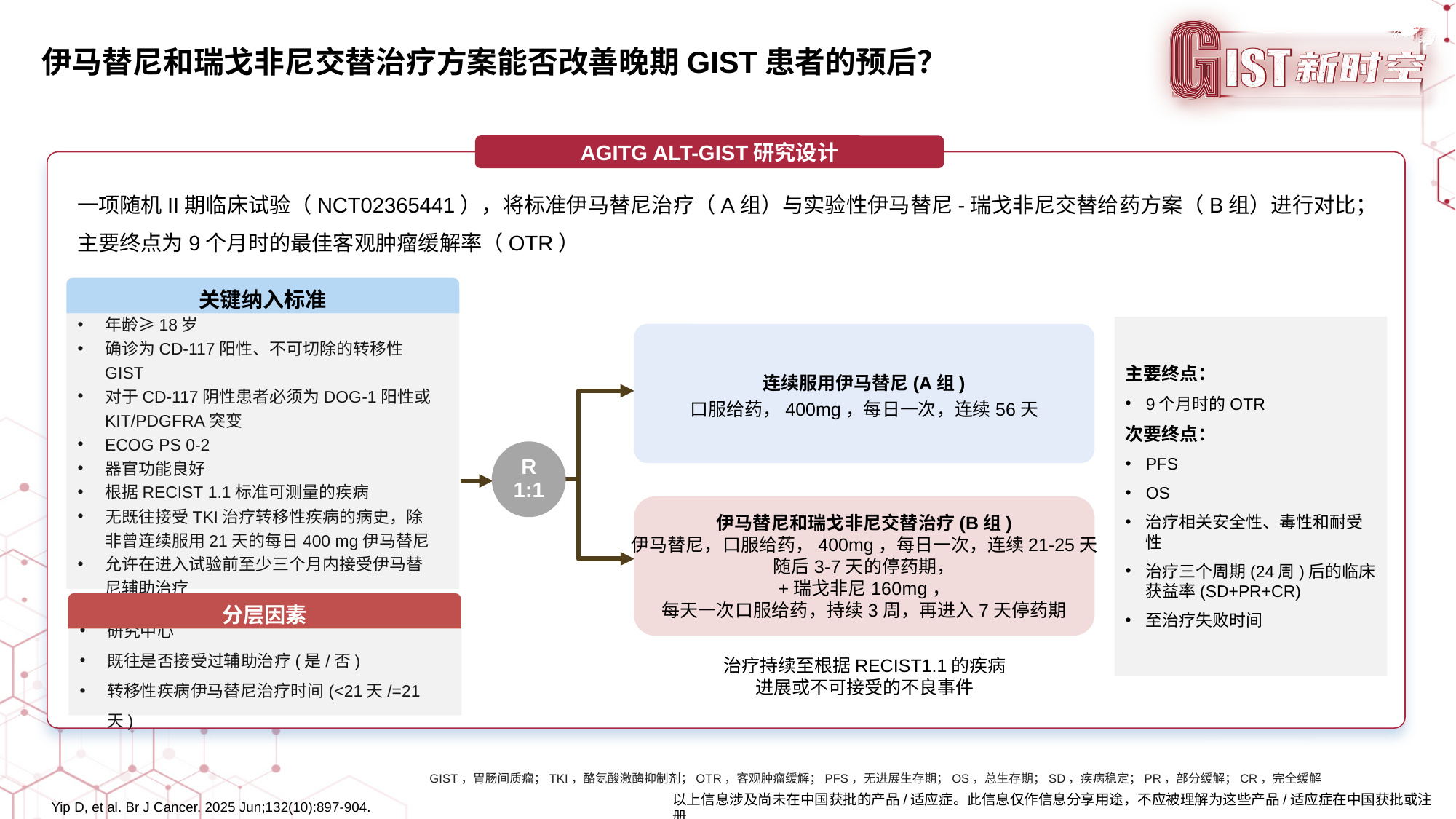

伊马替尼和瑞戈非尼交替治疗方案能否改善晚期GIST患者的预后？
AGITG ALT-GIST研究设计

一项随机II期临床试验（NCT02365441），将标准伊马替尼治疗（A组）与实验性伊马替尼-瑞戈非尼交替给药方案（B组）进行对比；
主要终点为9个月时的最佳客观肿瘤缓解率（OTR）
关键纳入标准
年龄≥18岁
确诊为CD-117阳性、不可切除的转移性GIST
对于CD-117阴性患者必须为DOG-1阳性或KIT/PDGFRA突变
ECOG PS 0-2
器官功能良好
根据RECIST 1.1标准可测量的疾病
无既往接受TKI治疗转移性疾病的病史，除非曾连续服用21天的每日400 mg伊马替尼
允许在进入试验前至少三个月内接受伊马替尼辅助治疗
主要终点：
9个月时的OTR
次要终点：
PFS
OS
治疗相关安全性、毒性和耐受性
治疗三个周期(24周)后的临床获益率(SD+PR+CR)
至治疗失败时间
连续服用伊马替尼(A组)
口服给药，400mg，每日一次，连续56天
R
1:1
伊马替尼和瑞戈非尼交替治疗(B组)
伊马替尼，口服给药，400mg，每日一次，连续21-25天
随后3-7天的停药期，
+瑞戈非尼160mg，
每天一次口服给药，持续3周，再进入7天停药期
分层因素
研究中心
既往是否接受过辅助治疗(是/否)
转移性疾病伊马替尼治疗时间(<21天/=21天)
治疗持续至根据RECIST1.1的疾病
进展或不可接受的不良事件
GIST，胃肠间质瘤；TKI，酪氨酸激酶抑制剂；OTR，客观肿瘤缓解；PFS，无进展生存期；OS，总生存期；SD，疾病稳定；PR，部分缓解；CR，完全缓解
Yip D, et al. Br J Cancer. 2025 Jun;132(10):897-904.